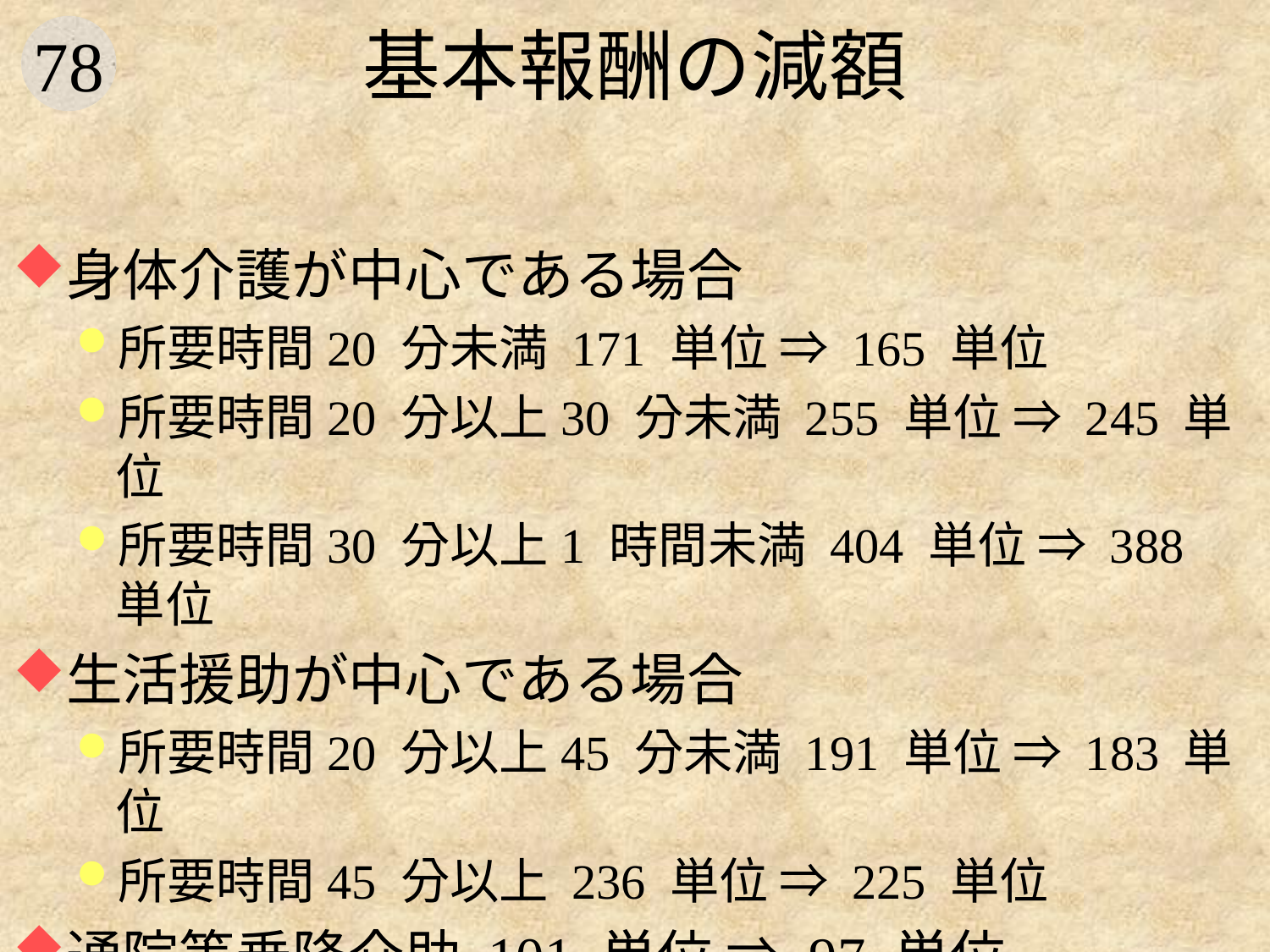

# 基本報酬の減額
身体介護が中心である場合
所要時間20 分未満 171 単位 ⇒ 165 単位
所要時間20 分以上30 分未満 255 単位 ⇒ 245 単位
所要時間30 分以上1 時間未満 404 単位 ⇒ 388 単位
生活援助が中心である場合
所要時間20 分以上45 分未満 191 単位 ⇒ 183 単位
所要時間45 分以上 236 単位 ⇒ 225 単位
通院等乗降介助 101 単位 ⇒ 97 単位